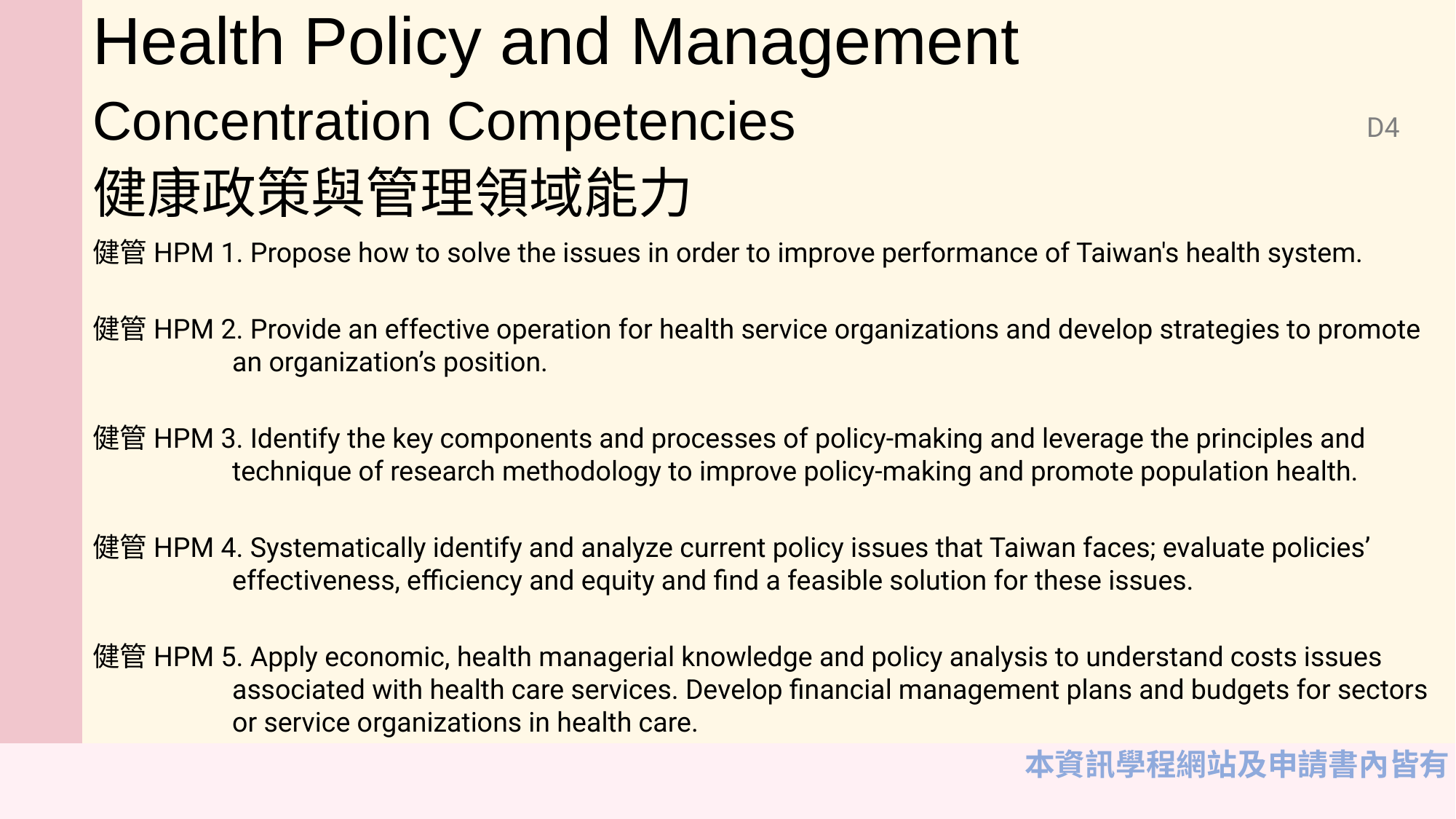

Health Policy and Management
Concentration Competencies
健康政策與管理領域能力

D4
健管HPM 1. Propose how to solve the issues in order to improve performance of Taiwan's health system.

健管HPM 2. Provide an effective operation for health service organizations and develop strategies to promote an organization’s position.

健管HPM 3. Identify the key components and processes of policy-making and leverage the principles and technique of research methodology to improve policy-making and promote population health.

健管HPM 4. Systematically identify and analyze current policy issues that Taiwan faces; evaluate policies’ effectiveness, efficiency and equity and find a feasible solution for these issues.

健管HPM 5. Apply economic, health managerial knowledge and policy analysis to understand costs issues associated with health care services. Develop financial management plans and budgets for sectors or service organizations in health care.
本資訊學程網站及申請書內皆有